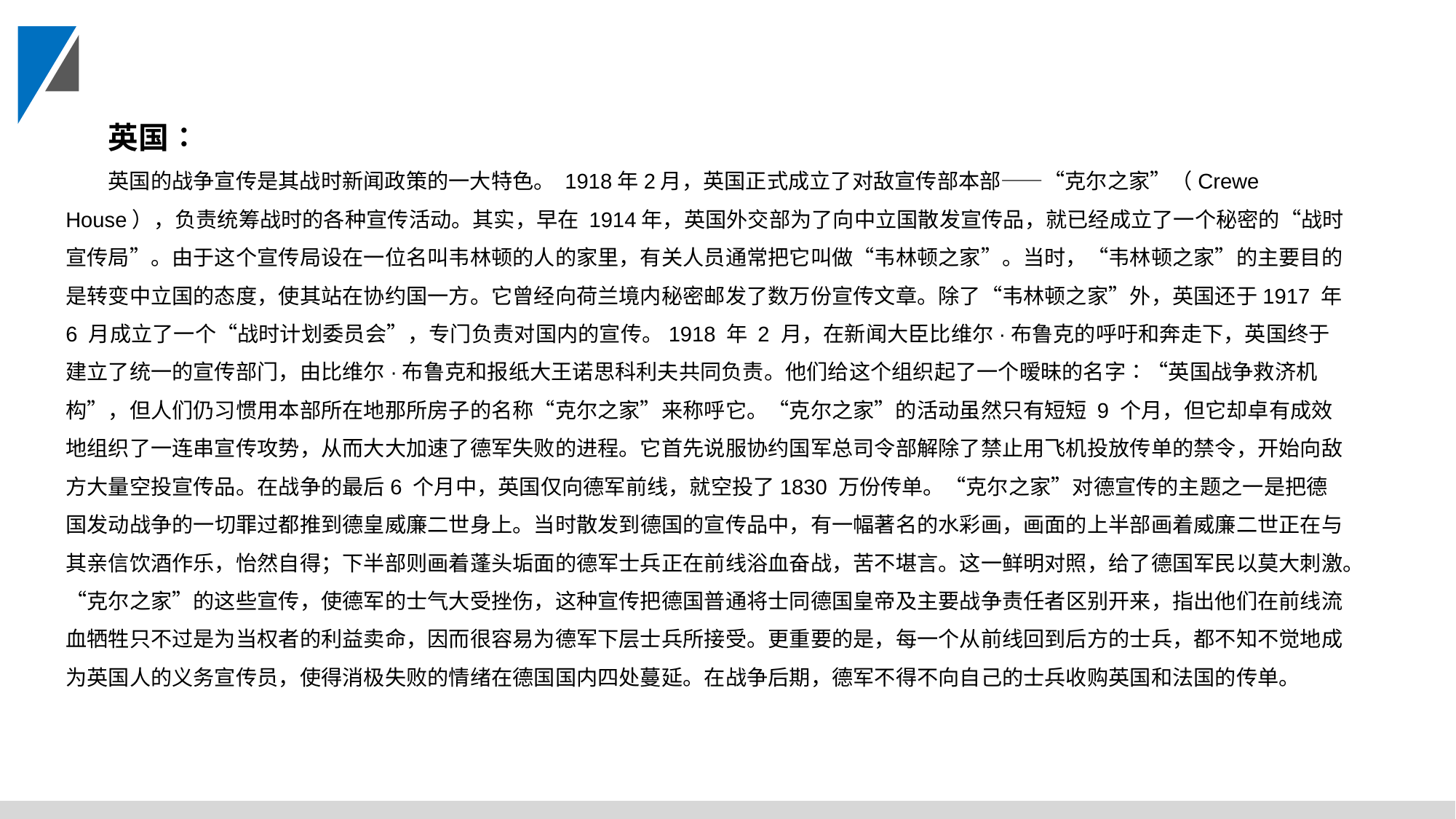

英国∶
英国的战争宣传是其战时新闻政策的一大特色。 1918年2月，英国正式成立了对敌宣传部本部——“克尔之家”（Crewe House），负责统筹战时的各种宣传活动。其实，早在 1914年，英国外交部为了向中立国散发宣传品，就已经成立了一个秘密的“战时宣传局”。由于这个宣传局设在一位名叫韦林顿的人的家里，有关人员通常把它叫做“韦林顿之家”。当时，“韦林顿之家”的主要目的是转变中立国的态度，使其站在协约国一方。它曾经向荷兰境内秘密邮发了数万份宣传文章。除了“韦林顿之家”外，英国还于1917 年 6 月成立了一个“战时计划委员会”，专门负责对国内的宣传。1918 年 2 月，在新闻大臣比维尔·布鲁克的呼吁和奔走下，英国终于建立了统一的宣传部门，由比维尔·布鲁克和报纸大王诺思科利夫共同负责。他们给这个组织起了一个暧昧的名字∶“英国战争救济机构”，但人们仍习惯用本部所在地那所房子的名称“克尔之家”来称呼它。“克尔之家”的活动虽然只有短短 9 个月，但它却卓有成效地组织了一连串宣传攻势，从而大大加速了德军失败的进程。它首先说服协约国军总司令部解除了禁止用飞机投放传单的禁令，开始向敌方大量空投宣传品。在战争的最后6 个月中，英国仅向德军前线，就空投了1830 万份传单。“克尔之家”对德宣传的主题之一是把德国发动战争的一切罪过都推到德皇威廉二世身上。当时散发到德国的宣传品中，有一幅著名的水彩画，画面的上半部画着威廉二世正在与其亲信饮酒作乐，怡然自得；下半部则画着蓬头垢面的德军士兵正在前线浴血奋战，苦不堪言。这一鲜明对照，给了德国军民以莫大刺激。“克尔之家”的这些宣传，使德军的士气大受挫伤，这种宣传把德国普通将士同德国皇帝及主要战争责任者区别开来，指出他们在前线流血牺牲只不过是为当权者的利益卖命，因而很容易为德军下层士兵所接受。更重要的是，每一个从前线回到后方的士兵，都不知不觉地成为英国人的义务宣传员，使得消极失败的情绪在德国国内四处蔓延。在战争后期，德军不得不向自己的士兵收购英国和法国的传单。